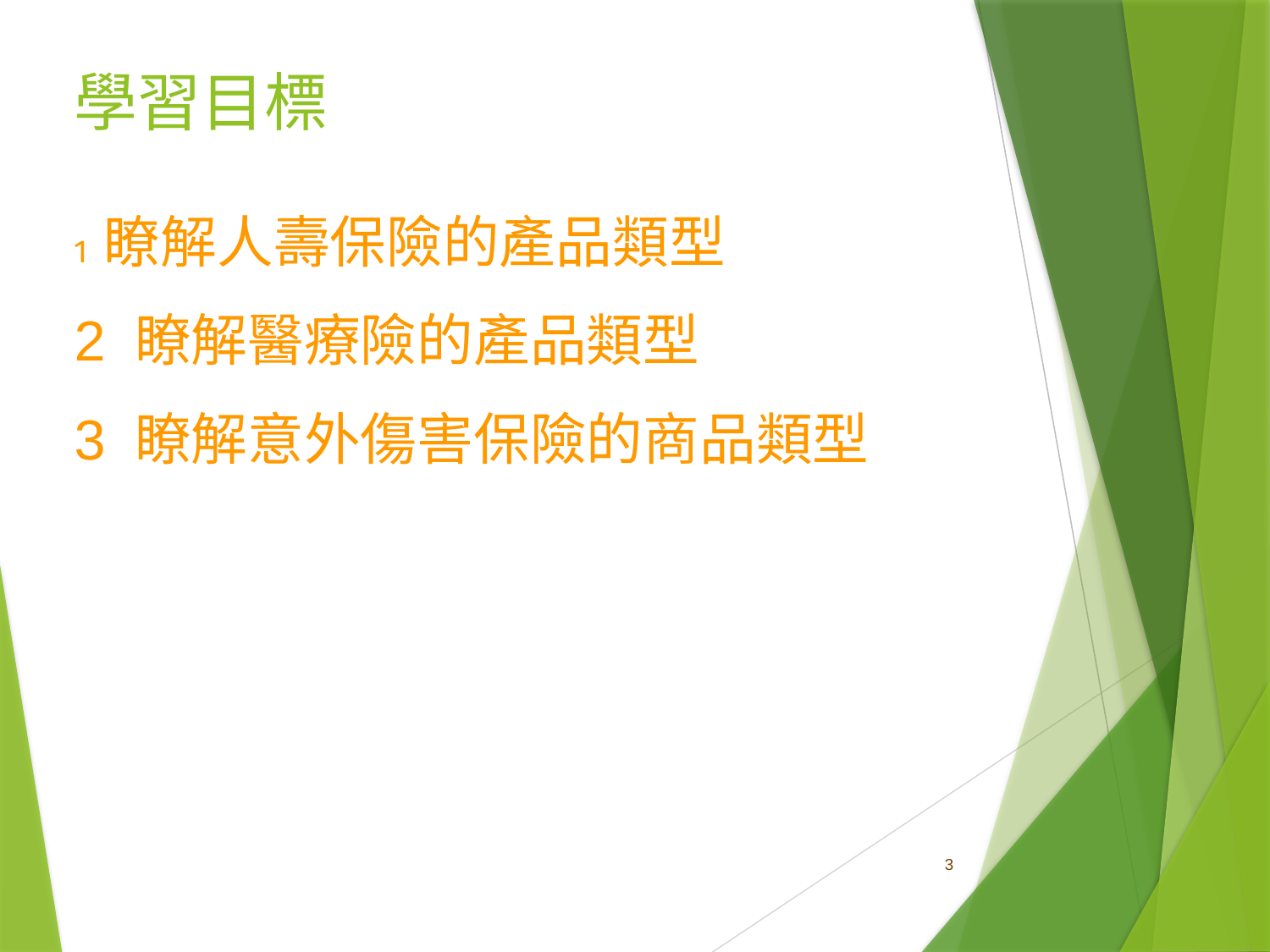

# 學習目標
1 瞭解人壽保險的產品類型
2 瞭解醫療險的產品類型
3 瞭解意外傷害保險的商品類型
3